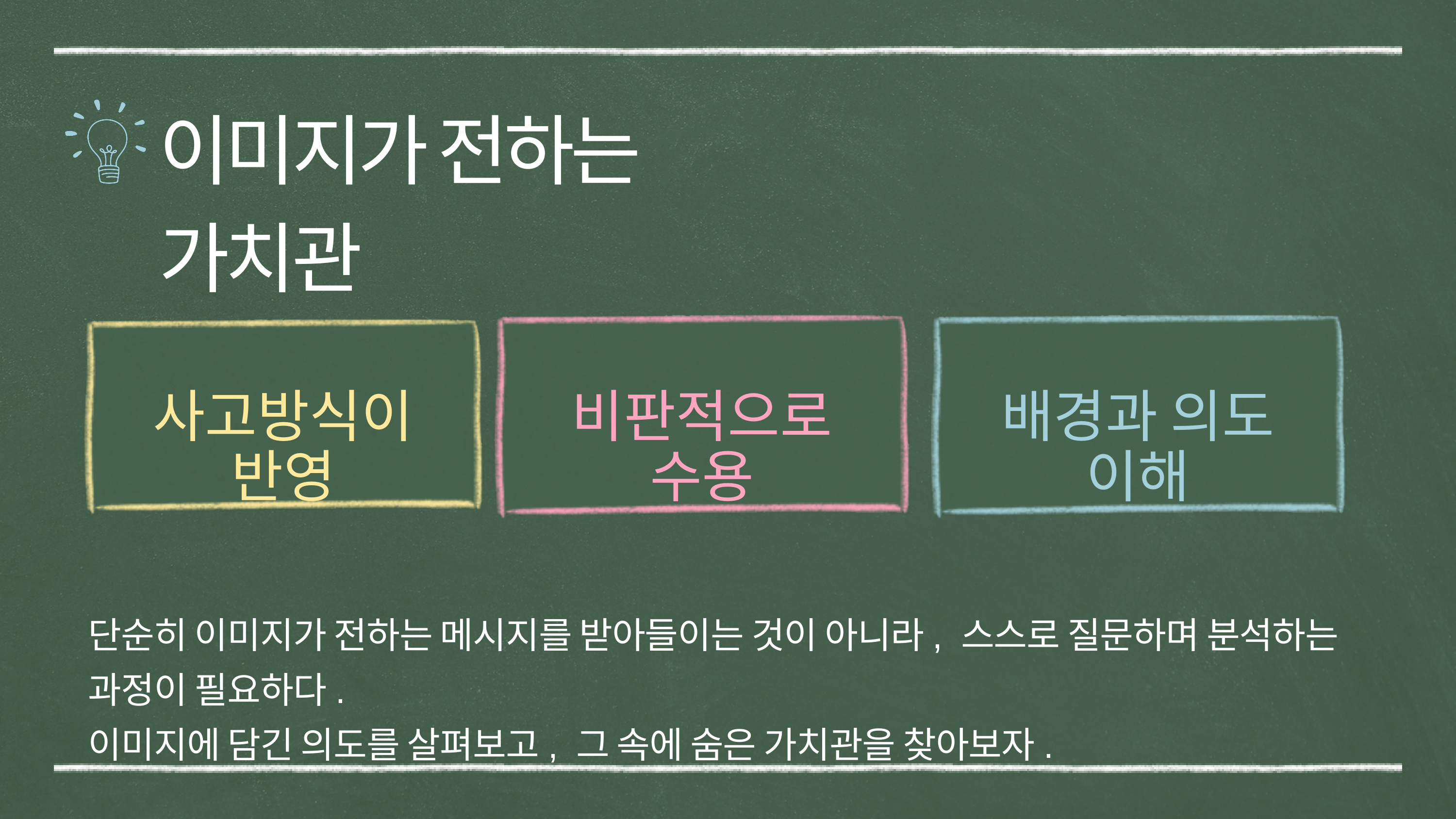

이미지가 전하는 가치관

사고방식이 반영
비판적으로 수용
배경과 의도 이해
단순히 이미지가 전하는 메시지를 받아들이는 것이 아니라, 스스로 질문하며 분석하는 과정이 필요하다.
이미지에 담긴 의도를 살펴보고, 그 속에 숨은 가치관을 찾아보자.